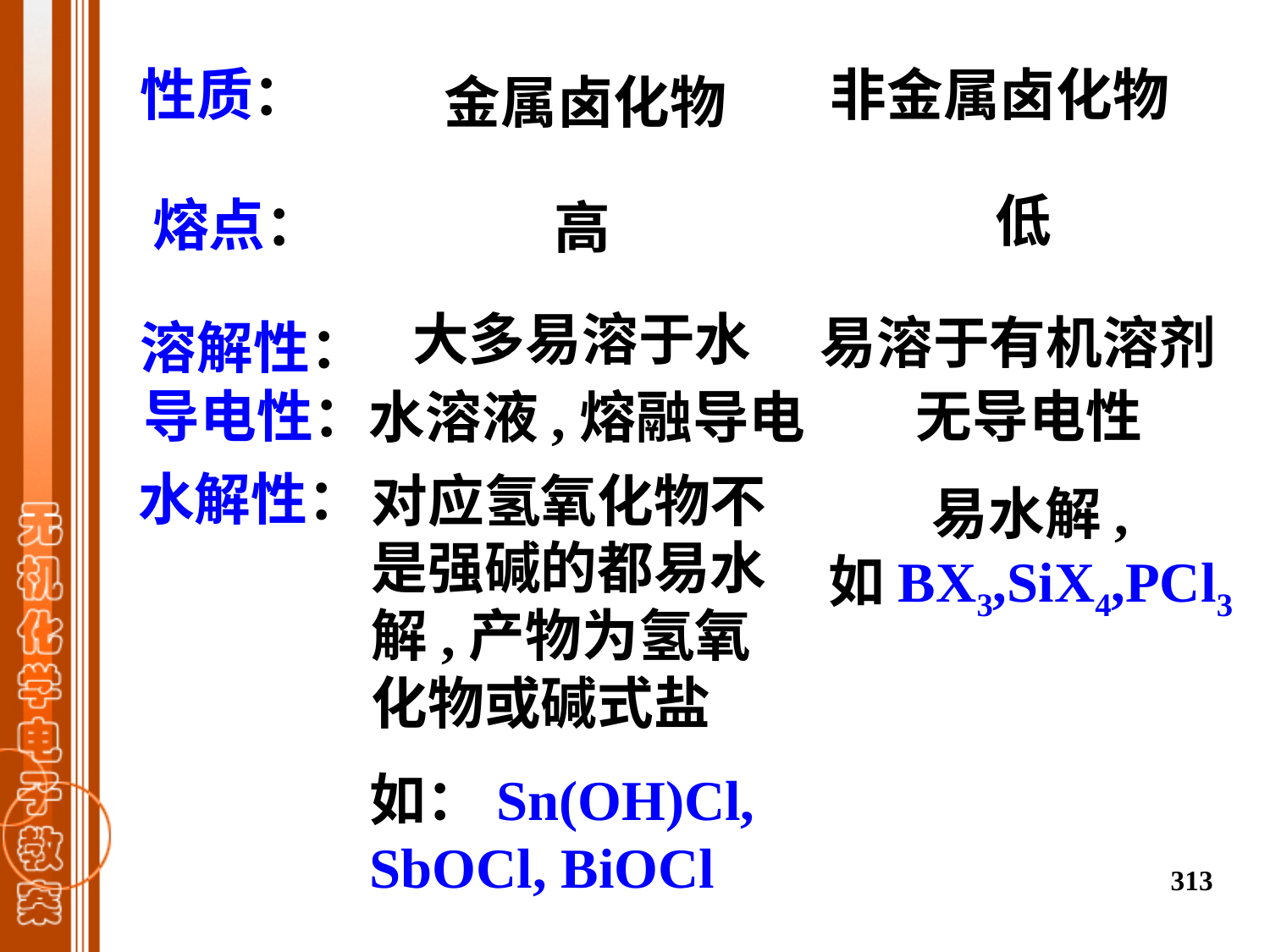

性质：
非金属卤化物
金属卤化物
低
熔点：
高
大多易溶于水
易溶于有机溶剂
溶解性：
导电性：
无导电性
水溶液,熔融导电
水解性：
对应氢氧化物不
是强碱的都易水解,产物为氢氧化物或碱式盐
易水解,
如BX3,SiX4,PCl3
如：Sn(OH)Cl,
SbOCl, BiOCl
313